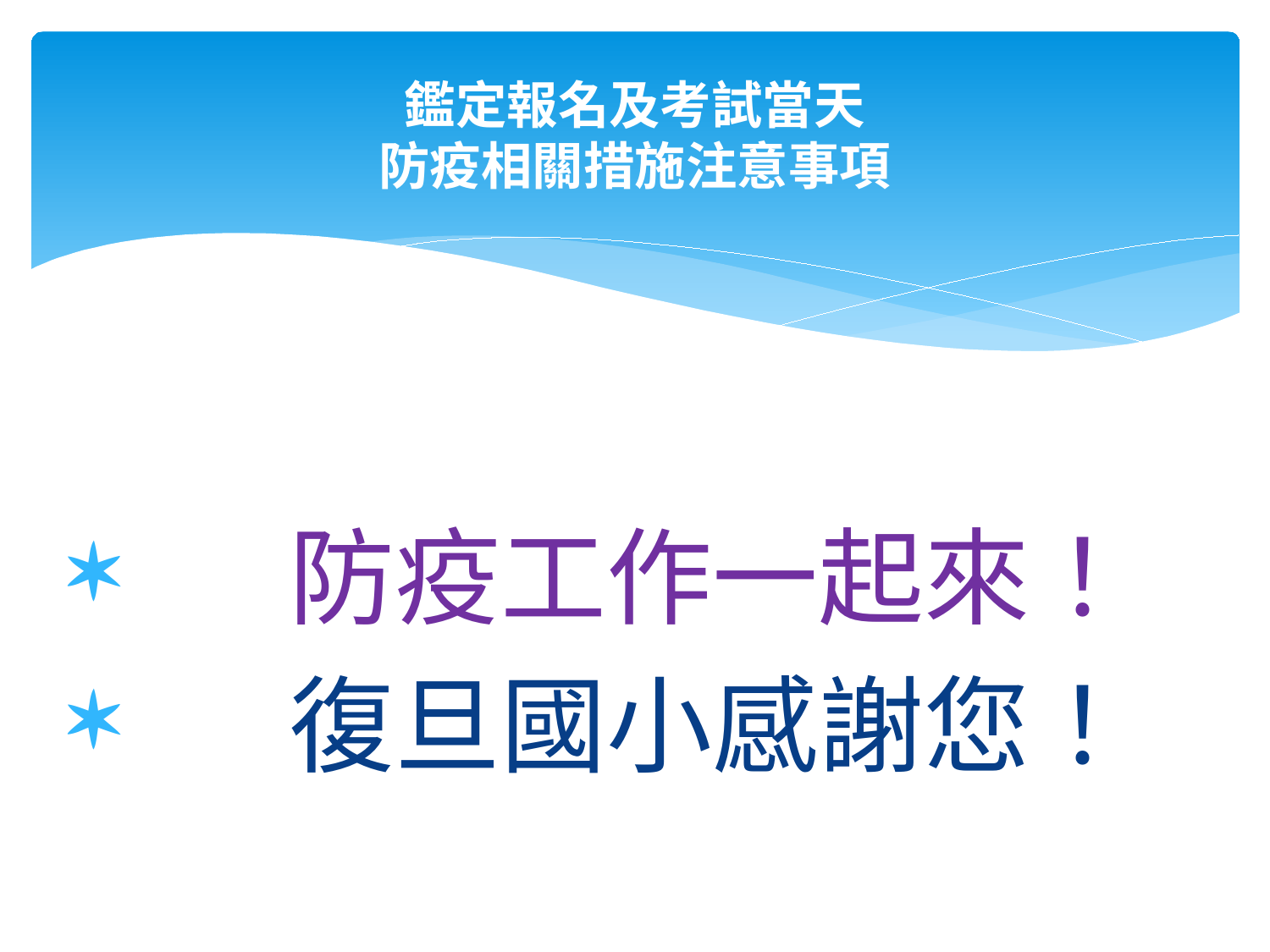

# 鑑定報名及考試當天 防疫相關措施注意事項

      防疫工作一起來！
      復旦國小感謝您！